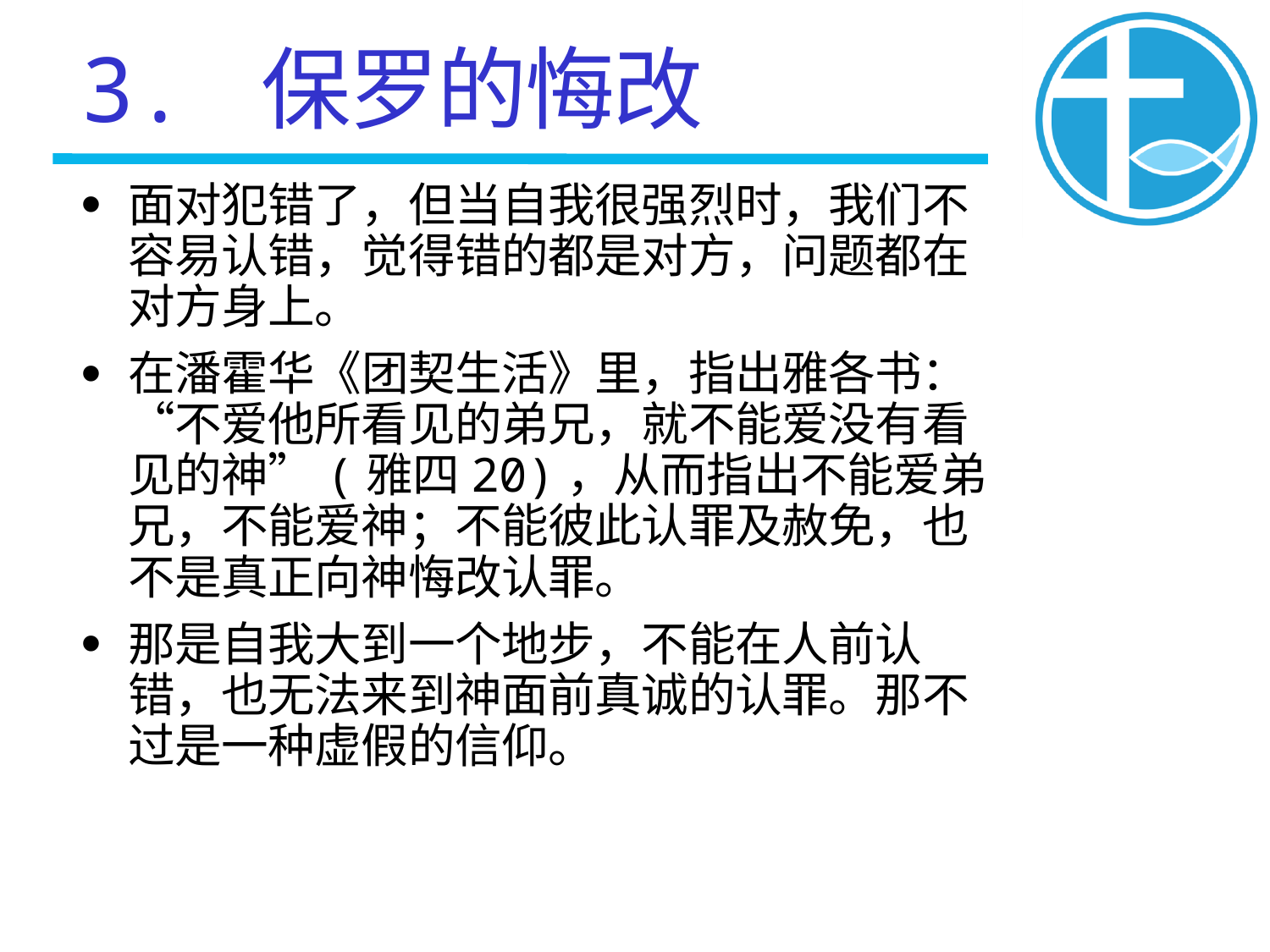

# 3. 保罗的悔改
面对犯错了，但当自我很强烈时，我们不容易认错，觉得错的都是对方，问题都在对方身上。
在潘霍华《团契生活》里，指出雅各书：“不爱他所看见的弟兄，就不能爱没有看见的神”(雅四20)，从而指出不能爱弟兄，不能爱神；不能彼此认罪及赦免，也不是真正向神悔改认罪。
那是自我大到一个地步，不能在人前认错，也无法来到神面前真诚的认罪。那不过是一种虚假的信仰。